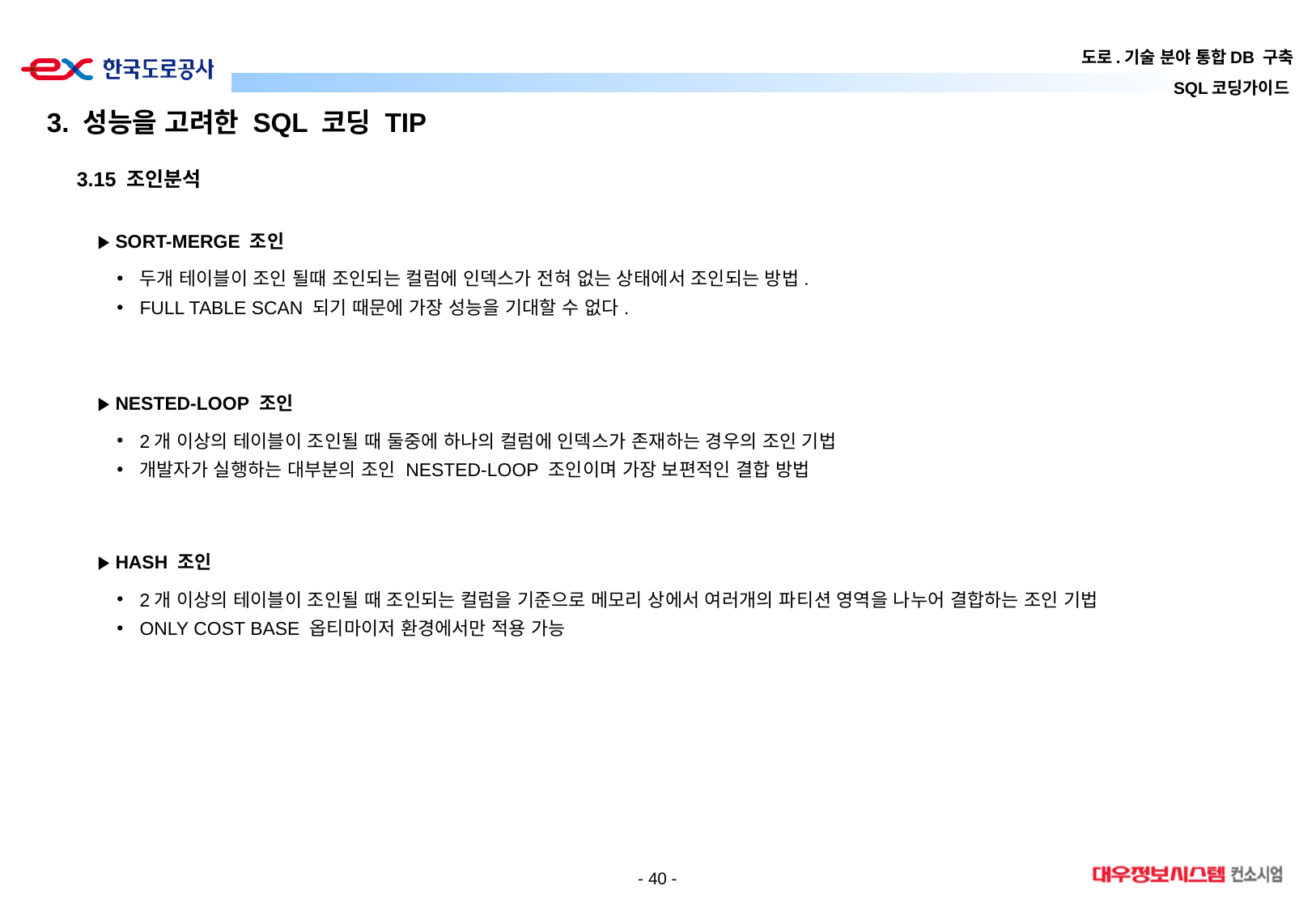

3. 성능을 고려한 SQL 코딩 TIP
3.15 조인분석
▶ SORT-MERGE 조인
두개 테이블이 조인 될때 조인되는 컬럼에 인덱스가 전혀 없는 상태에서 조인되는 방법.
FULL TABLE SCAN 되기 때문에 가장 성능을 기대할 수 없다.
▶ NESTED-LOOP 조인
2개 이상의 테이블이 조인될 때 둘중에 하나의 컬럼에 인덱스가 존재하는 경우의 조인 기법
개발자가 실행하는 대부분의 조인 NESTED-LOOP 조인이며 가장 보편적인 결합 방법
▶ HASH 조인
2개 이상의 테이블이 조인될 때 조인되는 컬럼을 기준으로 메모리 상에서 여러개의 파티션 영역을 나누어 결합하는 조인 기법
ONLY COST BASE 옵티마이저 환경에서만 적용 가능